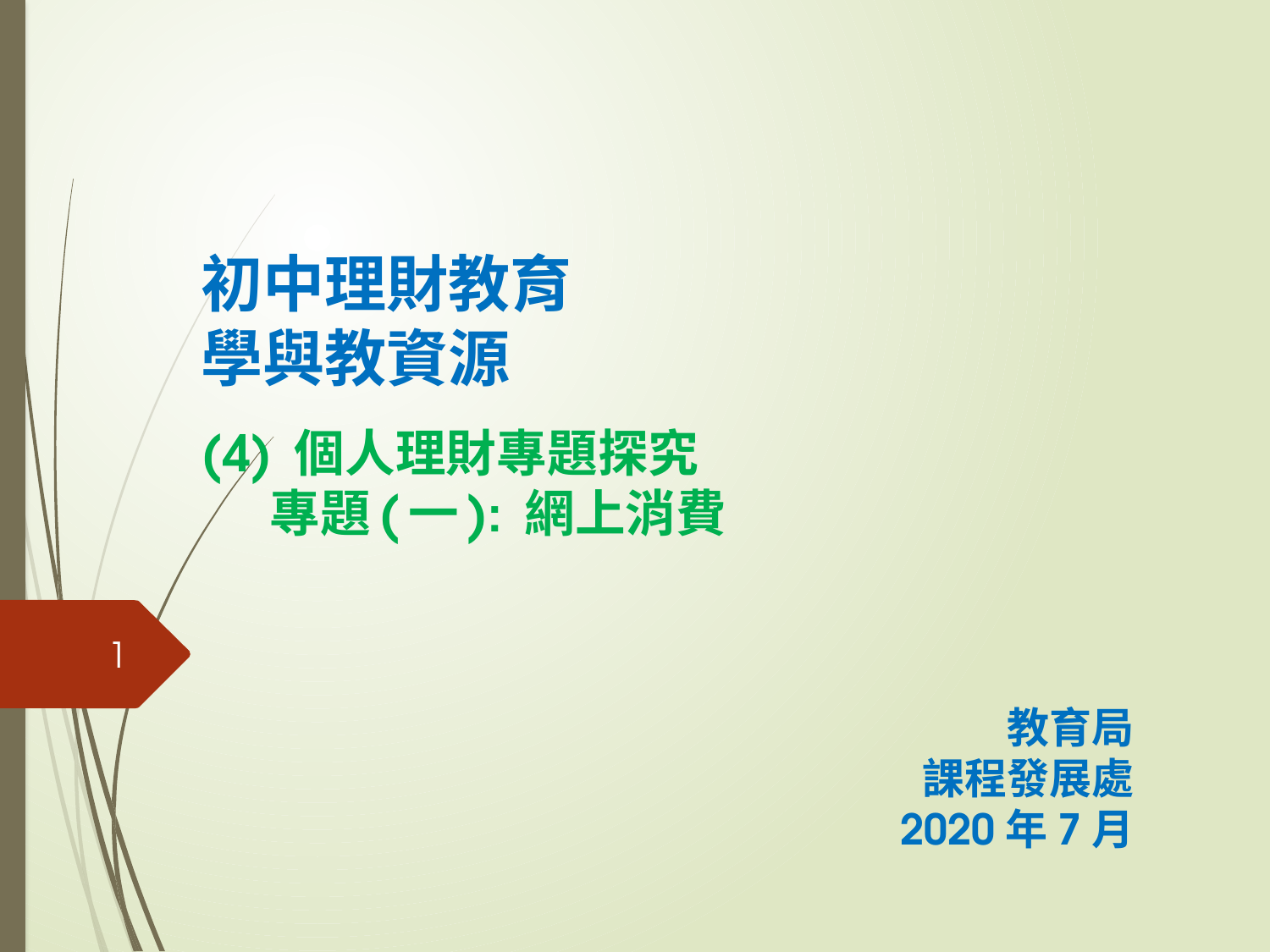

# 初中理財教育 學與教資源 (4) 個人理財專題探究 專題(一): 網上消費
1
教育局
課程發展處
2020年7月